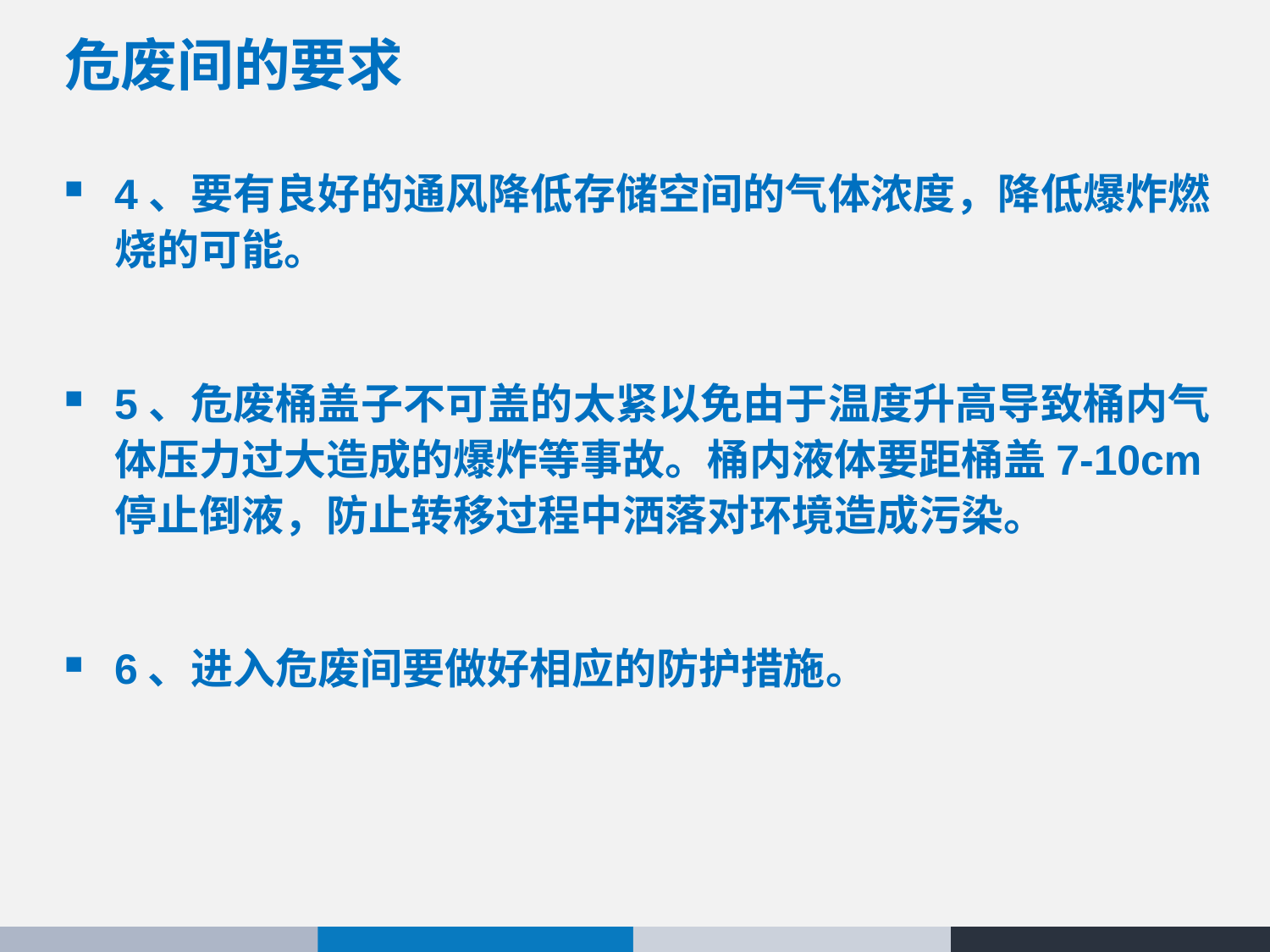

# 危废间的要求
4、要有良好的通风降低存储空间的气体浓度，降低爆炸燃烧的可能。

5、危废桶盖子不可盖的太紧以免由于温度升高导致桶内气体压力过大造成的爆炸等事故。桶内液体要距桶盖7-10cm停止倒液，防止转移过程中洒落对环境造成污染。

6、进入危废间要做好相应的防护措施。